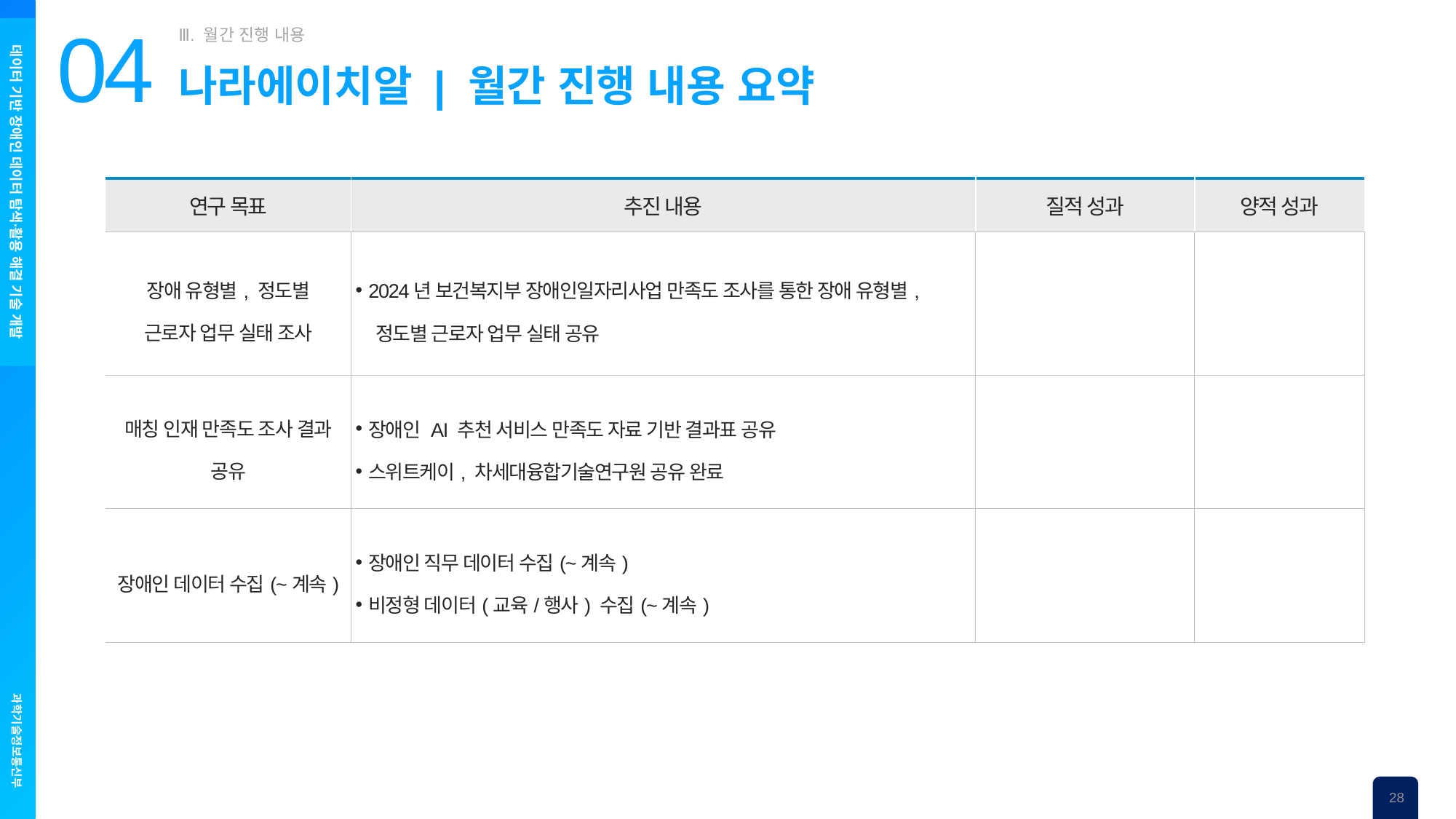

# 04
나라에이치알 | 월간 진행 내용 요약
| 연구 목표 | 추진 내용 | 질적 성과 | 양적 성과 |
| --- | --- | --- | --- |
| 장애 유형별, 정도별 근로자 업무 실태 조사 | 2024년 보건복지부 장애인일자리사업 만족도 조사를 통한 장애 유형별, 정도별 근로자 업무 실태 공유 |  |  |
| 매칭 인재 만족도 조사 결과 공유 | 장애인 AI 추천 서비스 만족도 자료 기반 결과표 공유 스위트케이, 차세대융합기술연구원 공유 완료 |  |  |
| 장애인 데이터 수집(~계속) | 장애인 직무 데이터 수집(~계속) 비정형 데이터(교육/행사) 수집(~계속) |  |  |
28